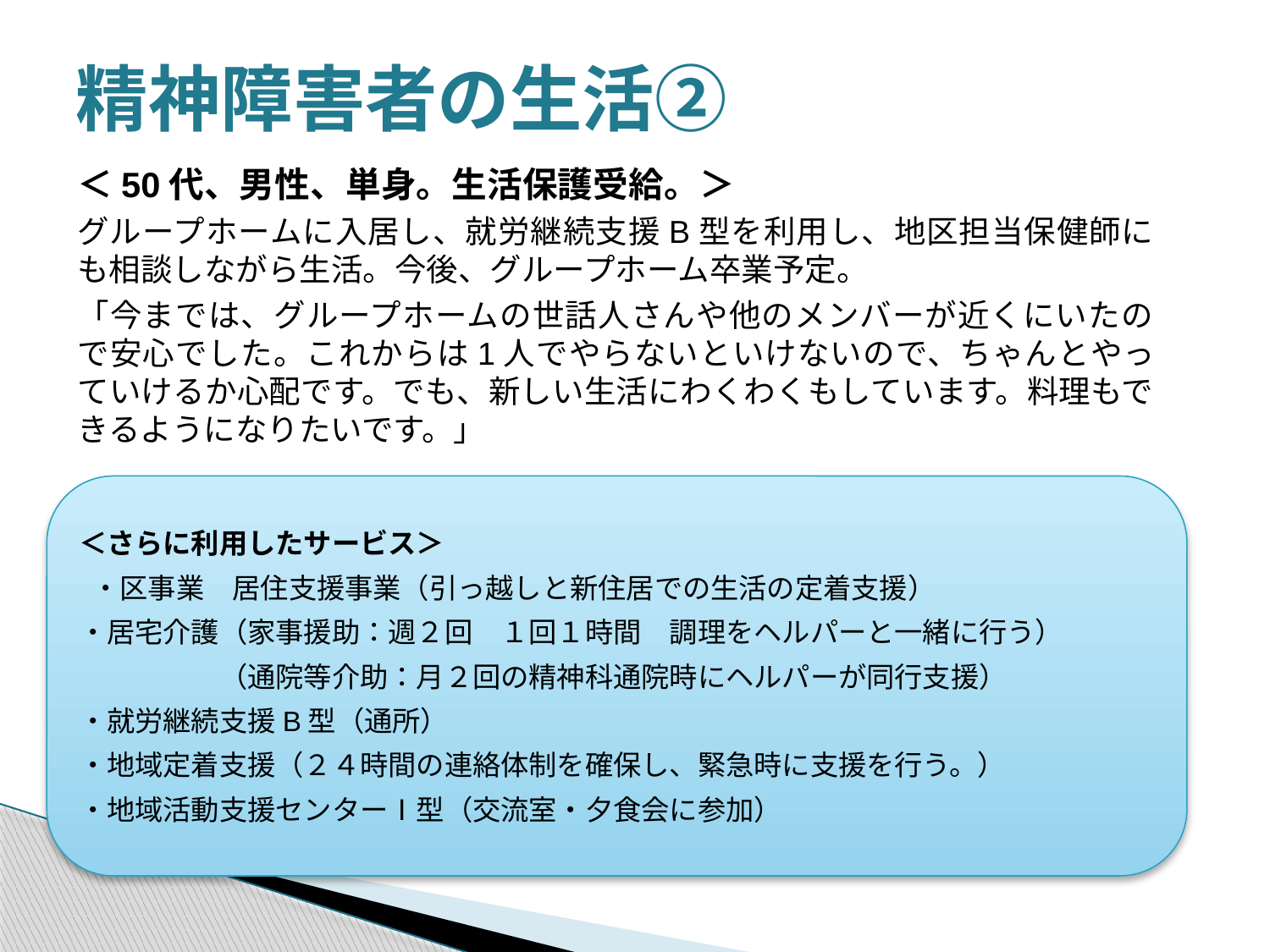

# 精神障害者の生活②
＜50代、男性、単身。生活保護受給。＞
グループホームに入居し、就労継続支援B型を利用し、地区担当保健師にも相談しながら生活。今後、グループホーム卒業予定。
「今までは、グループホームの世話人さんや他のメンバーが近くにいたので安心でした。これからは1人でやらないといけないので、ちゃんとやっていけるか心配です。でも、新しい生活にわくわくもしています。料理もできるようになりたいです。」

＜さらに利用したサービス＞
 ・区事業　居住支援事業（引っ越しと新住居での生活の定着支援）
・居宅介護（家事援助：週２回　１回１時間　調理をヘルパーと一緒に行う）
　　　　　（通院等介助：月２回の精神科通院時にヘルパーが同行支援）
・就労継続支援B型（通所）
・地域定着支援（２４時間の連絡体制を確保し、緊急時に支援を行う。）
・地域活動支援センターⅠ型（交流室・夕食会に参加）